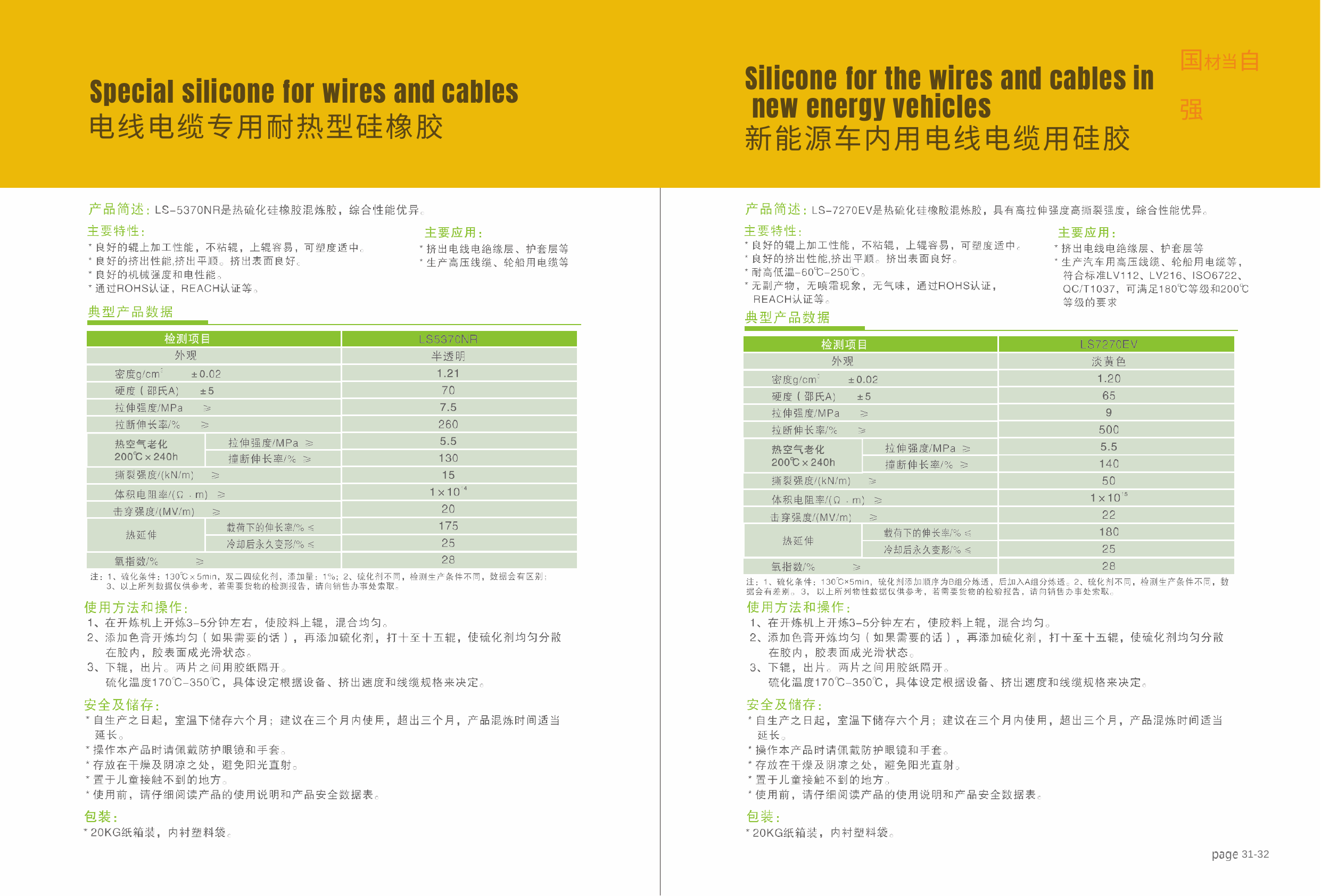

国材当自强
Silicone for the wires and cables in  new energy vehicles
新能源车内用电线电缆用硅胶
Special silicone for wires and cables
电线电缆专用耐热型硅橡胶

31-32